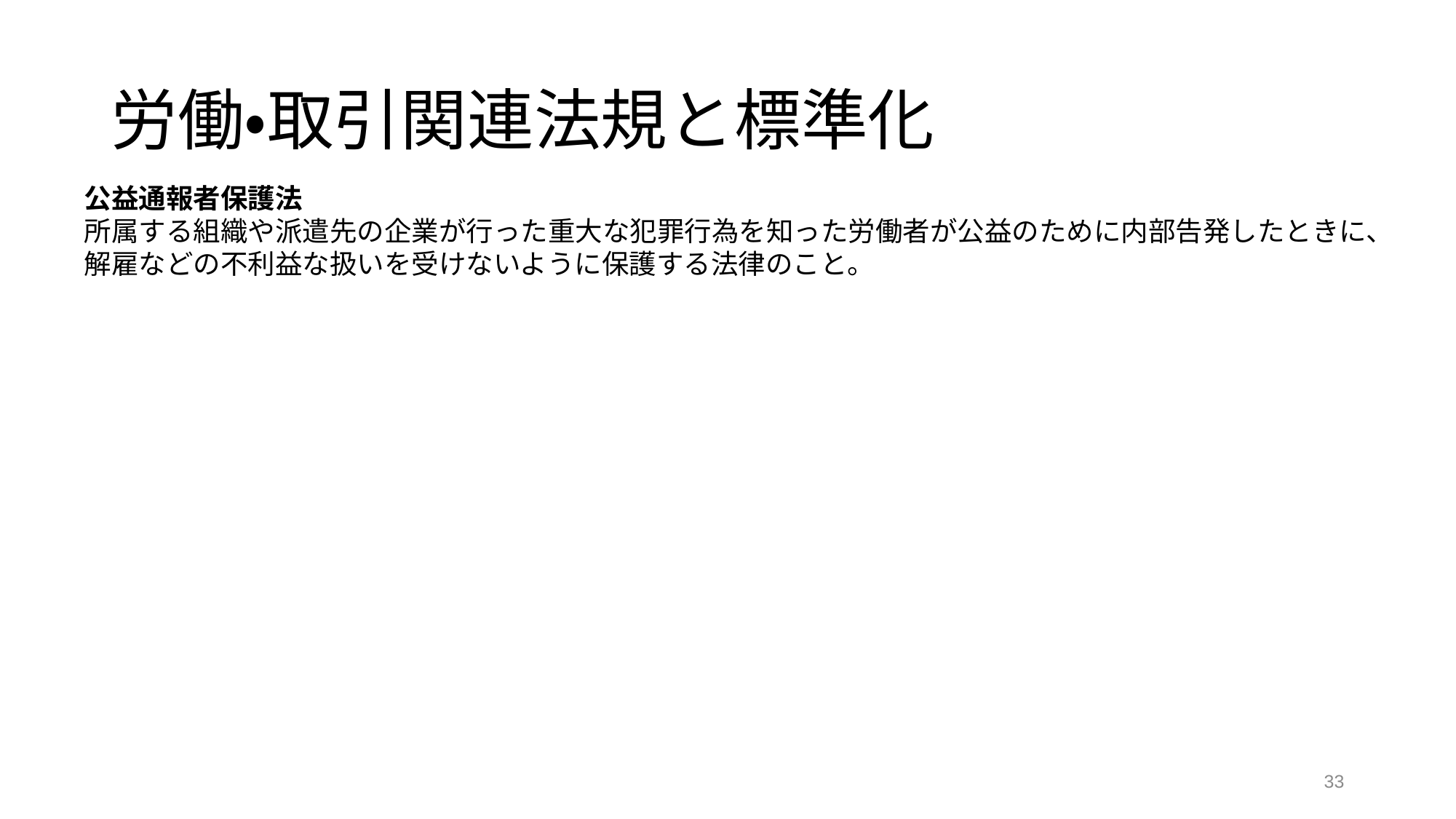

# 労働・取引関連法規と標準化
公益通報者保護法
所属する組織や派遣先の企業が行った重大な犯罪行為を知った労働者が公益のために内部告発したときに、解雇などの不利益な扱いを受けないように保護する法律のこと。

33